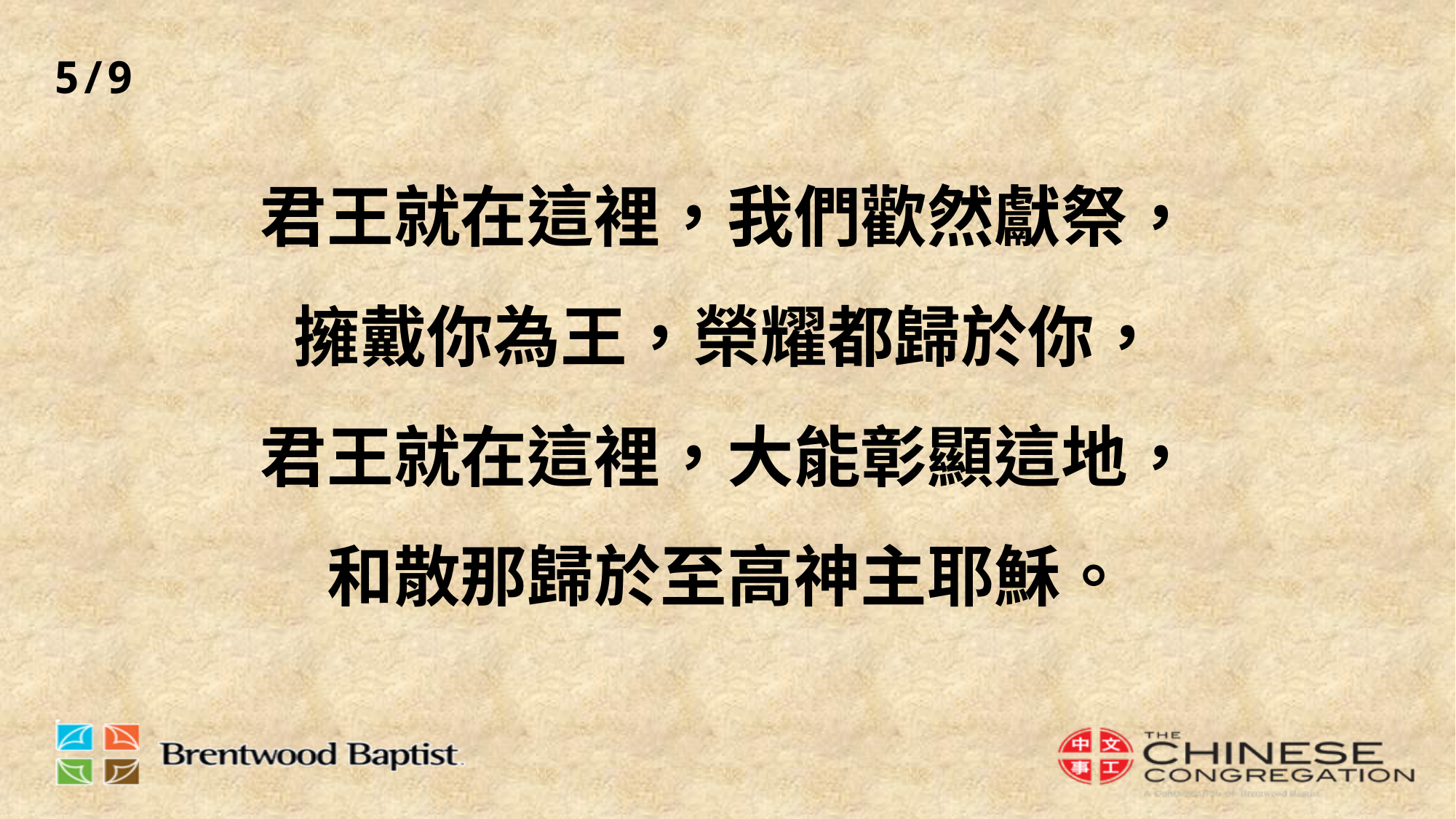

5/9
# 君王就在這裡，我們歡然獻祭， 擁戴你為王，榮耀都歸於你， 君王就在這裡，大能彰顯這地， 和散那歸於至高神主耶穌。